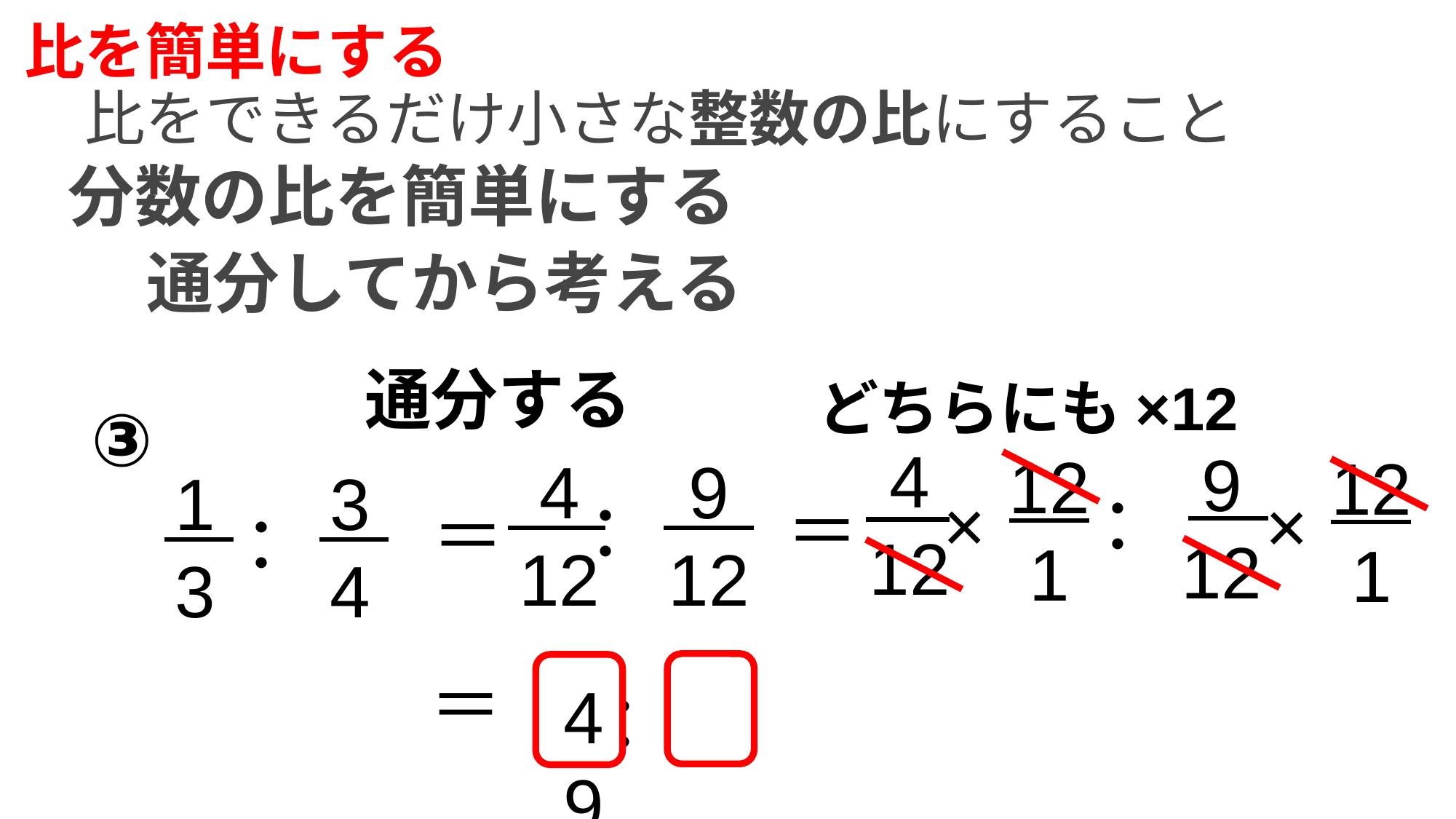

比を簡単にする
比をできるだけ小さな整数の比にすること
分数の比を簡単にする
通分してから考える
通分する
どちらにも×12
③
 4
12
 9
12
12
 1
12
 1
 4
12
 9
12
13
34
：
×
×
：
＝
＝
：
＝

4　9
：